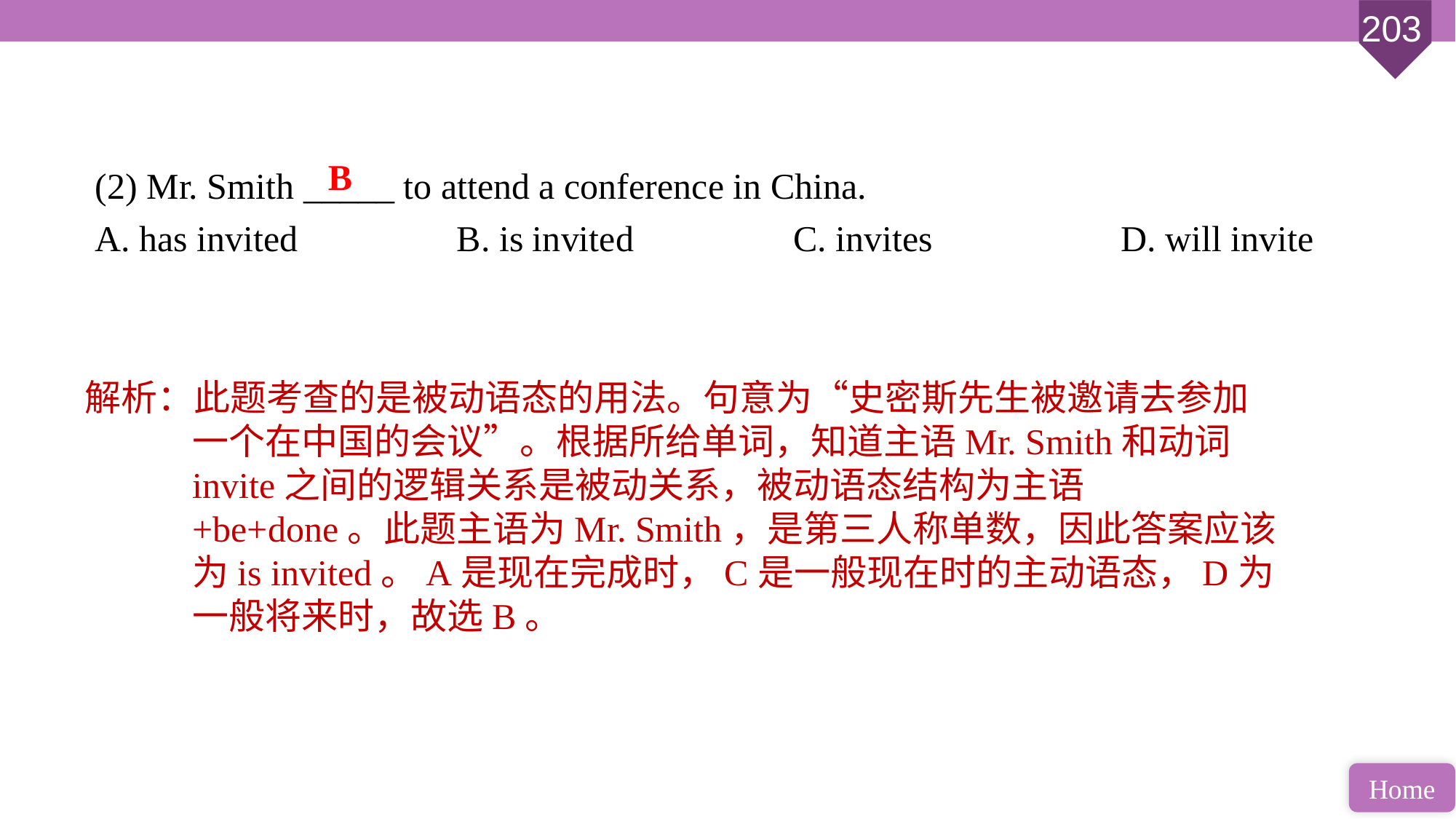

(2) Mr. Smith _____ to attend a conference in China.
A. has invited 		B. is invited		 C. invites		 D. will invite
B
解析：此题考查的是被动语态的用法。句意为“史密斯先生被邀请去参加一个在中国的会议”。根据所给单词，知道主语Mr. Smith和动词invite之间的逻辑关系是被动关系，被动语态结构为主语+be+done。此题主语为Mr. Smith，是第三人称单数，因此答案应该为is invited。A是现在完成时，C是一般现在时的主动语态，D为一般将来时，故选B。